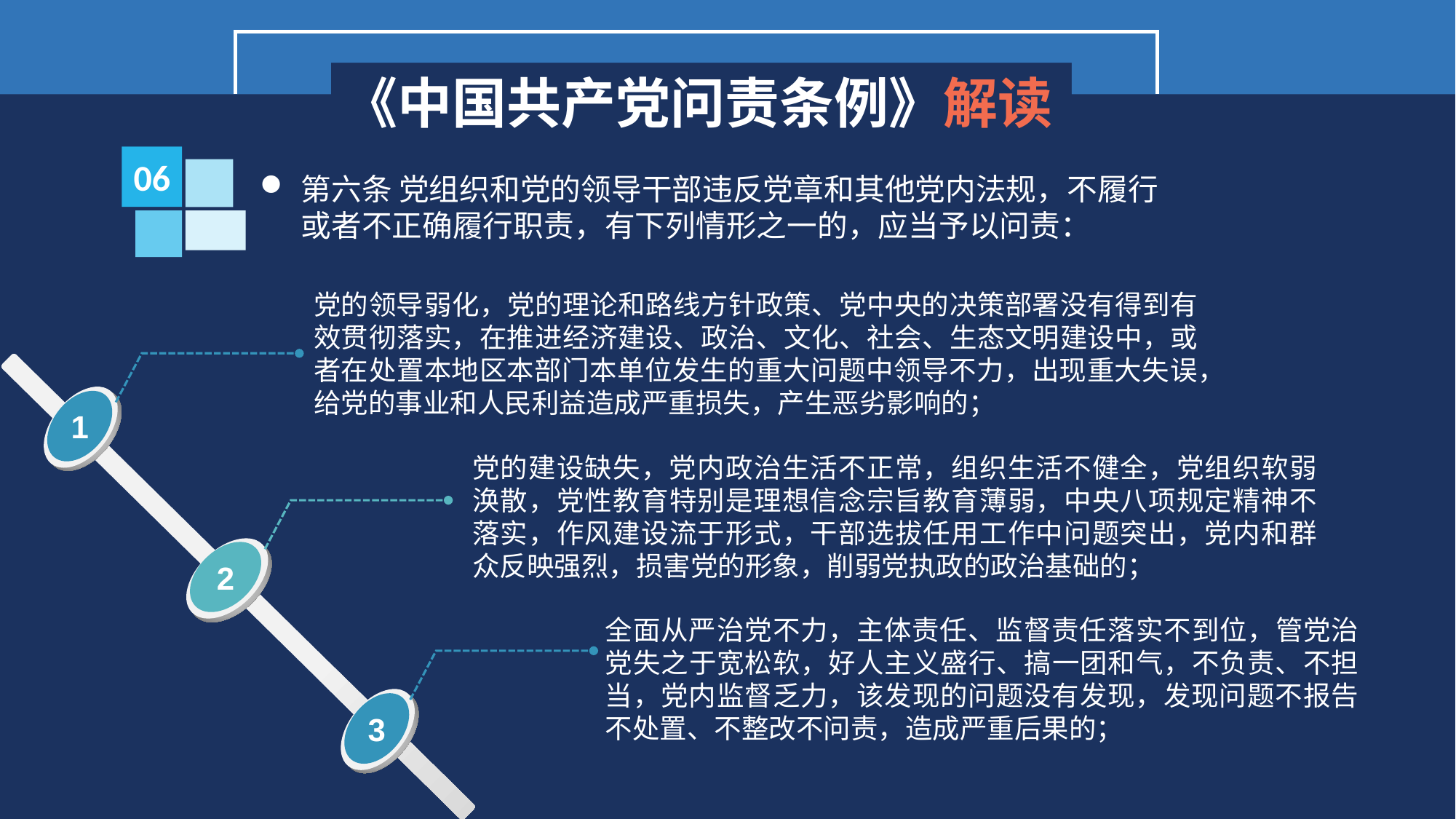

《中国共产党问责条例》解读
06

第六条 党组织和党的领导干部违反党章和其他党内法规，不履行或者不正确履行职责，有下列情形之一的，应当予以问责：

党的领导弱化，党的理论和路线方针政策、党中央的决策部署没有得到有效贯彻落实，在推进经济建设、政治、文化、社会、生态文明建设中，或者在处置本地区本部门本单位发生的重大问题中领导不力，出现重大失误，给党的事业和人民利益造成严重损失，产生恶劣影响的；

1

党的建设缺失，党内政治生活不正常，组织生活不健全，党组织软弱涣散，党性教育特别是理想信念宗旨教育薄弱，中央八项规定精神不落实，作风建设流于形式，干部选拔任用工作中问题突出，党内和群众反映强烈，损害党的形象，削弱党执政的政治基础的；

2

全面从严治党不力，主体责任、监督责任落实不到位，管党治党失之于宽松软，好人主义盛行、搞一团和气，不负责、不担当，党内监督乏力，该发现的问题没有发现，发现问题不报告不处置、不整改不问责，造成严重后果的；

3